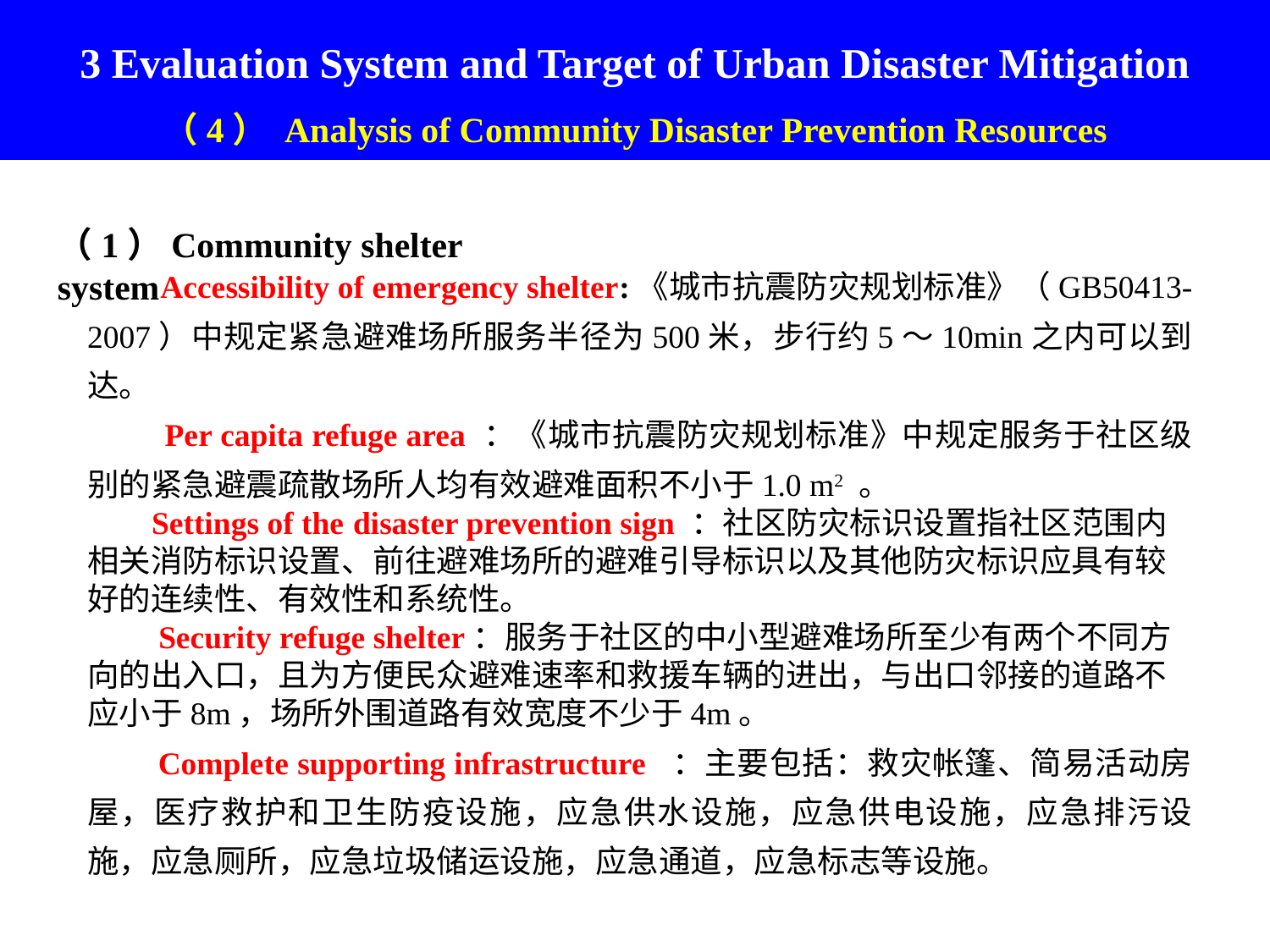

3 Evaluation System and Target of Urban Disaster Mitigation
（4） Analysis of Community Disaster Prevention Resources
（1）Community shelter system
         Accessibility of emergency shelter:《城市抗震防灾规划标准》（GB50413-2007）中规定紧急避难场所服务半径为500米，步行约5～10min之内可以到达。
         Per capita refuge area ：《城市抗震防灾规划标准》中规定服务于社区级别的紧急避震疏散场所人均有效避难面积不小于1.0 m2 。
        Settings of the disaster prevention sign ：社区防灾标识设置指社区范围内相关消防标识设置、前往避难场所的避难引导标识以及其他防灾标识应具有较好的连续性、有效性和系统性。
        Security refuge shelter：服务于社区的中小型避难场所至少有两个不同方向的出入口，且为方便民众避难速率和救援车辆的进出，与出口邻接的道路不应小于8m，场所外围道路有效宽度不少于4m。
        Complete supporting infrastructure  ：主要包括：救灾帐篷、简易活动房屋，医疗救护和卫生防疫设施，应急供水设施，应急供电设施，应急排污设施，应急厕所，应急垃圾储运设施，应急通道，应急标志等设施。